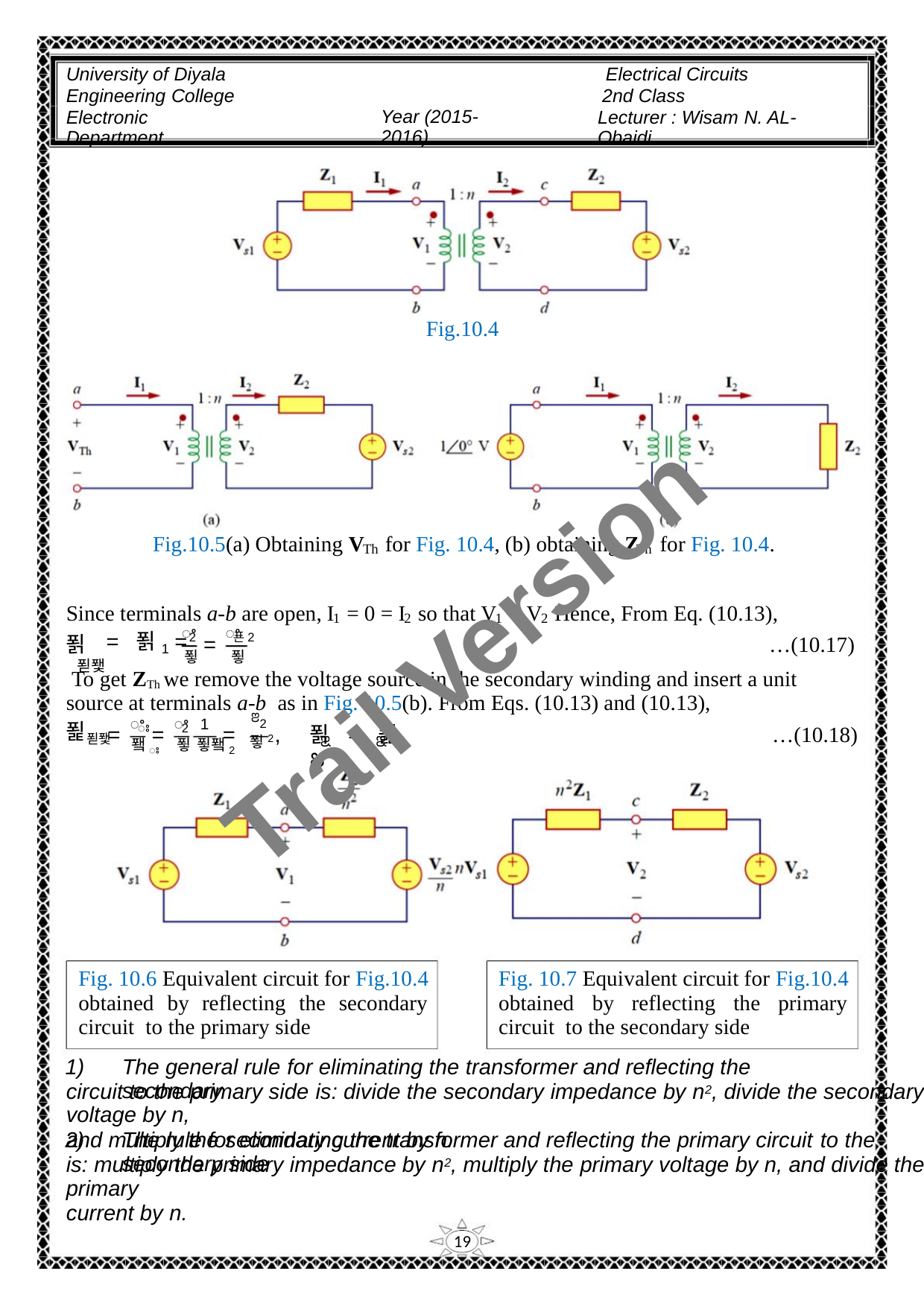

University of Diyala
Engineering College
Electronic Department
Electrical Circuits
2nd Class
Lecturer : Wisam N. AL-Obaidi
Year (2015-2016)
Fig.10.4
Fig.10.5(a) Obtaining V for Fig. 10.4, (b) obtaining Z for Fig. 10.4.
Th
Th
Trail Version
Trail Version
Trail Version
Trail Version
Trail Version
Trail Version
Trail Version
Trail Version
Trail Version
Trail Version
Trail Version
Trail Version
Trail Version
Since terminals a-b are open, I = 0 = I so that V = V Hence, From Eq. (10.13),
1
2
1
2
ꢀ
ꢀ
2
푠2
푉
푇퐻
= 푉1 =
=
…(10.17)
푛
푛
To get ZTh we remove the voltage source in the secondary winding and insert a unit
source at terminals a-b as in Fig. 10.5(b). From Eqs. (10.13) and (10.13),
ꢀ
ꢀ
1
ꢂ2
푛2
ꢁ
2
푍푇퐻
=
=
=
,
푉 = 푍 ꢄ
…(10.18)
ꢃ
ꢃ ꢃ
퐼ꢁ
푛 푛퐼2
Fig. 10.6 Equivalent circuit for Fig.10.4
obtained by reflecting the secondary
circuit to the primary side
Fig. 10.7 Equivalent circuit for Fig.10.4
obtained by reflecting the primary
circuit to the secondary side
1)
The general rule for eliminating the transformer and reflecting the secondary
circuit to the primary side is: divide the secondary impedance by n2, divide the secondary voltage by n,
and multiply the secondary current by n.
2)
The rule for eliminating the transformer and reflecting the primary circuit to the secondary side
is: multiply the primary impedance by n2, multiply the primary voltage by n, and divide the primary
current by n.
19